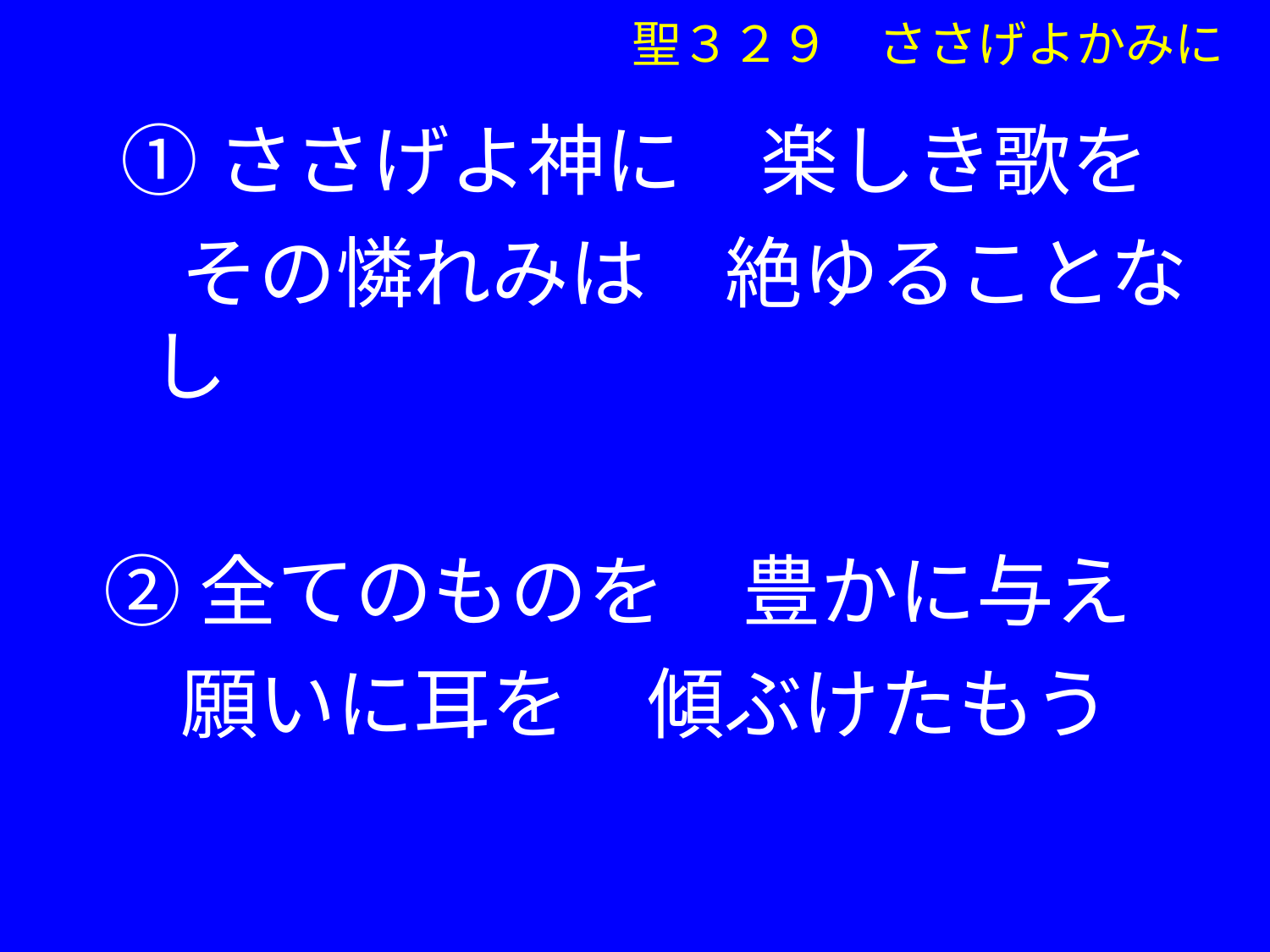

①ささげよ神に　楽しき歌を
　その憐れみは　絶ゆることなし

②全てのものを　豊かに与え
　願いに耳を　傾ぶけたもう

聖３２９　ささげよかみに